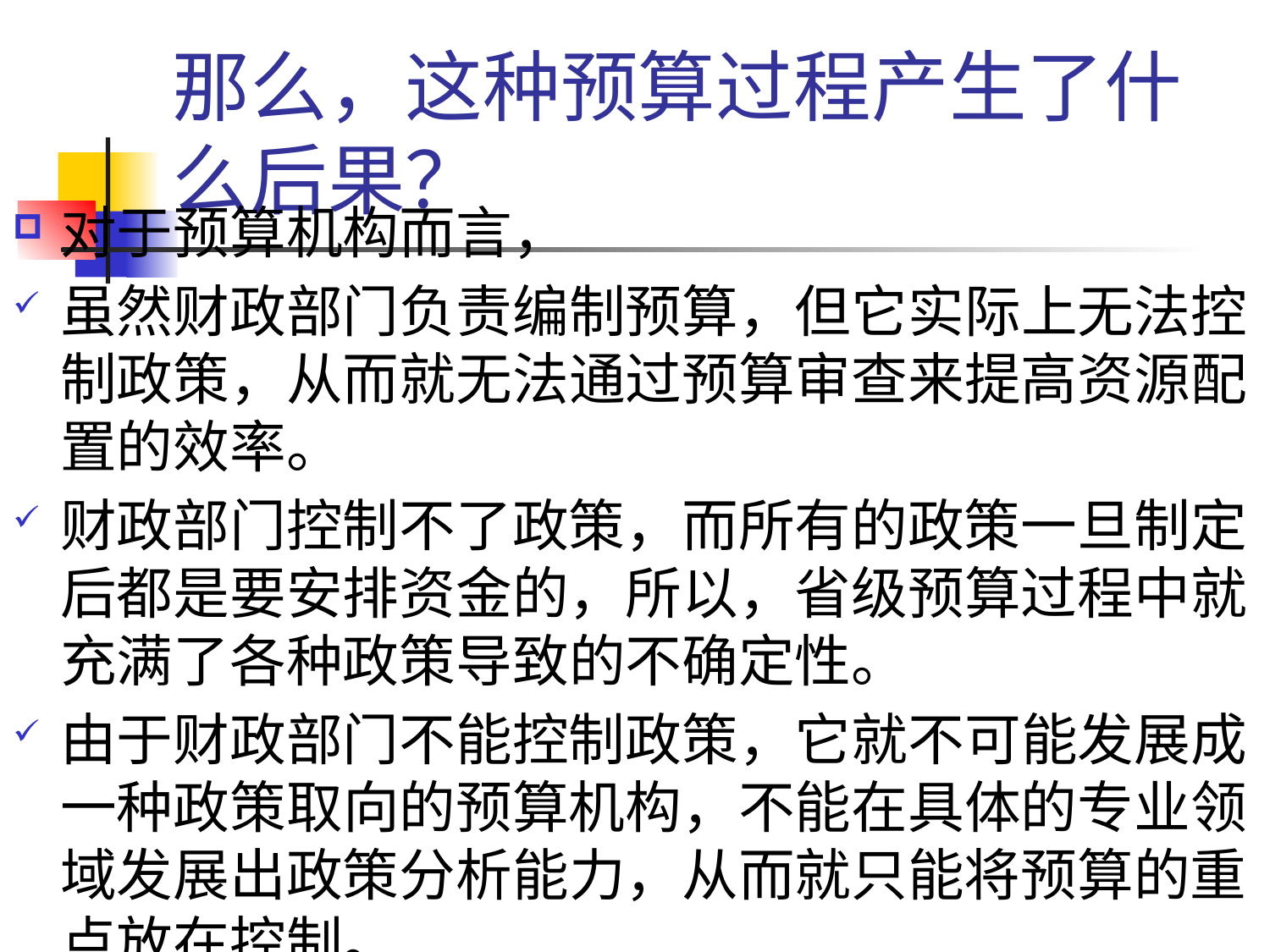

那么，这种预算过程产生了什么后果？
对于预算机构而言，
虽然财政部门负责编制预算，但它实际上无法控制政策，从而就无法通过预算审查来提高资源配置的效率。
财政部门控制不了政策，而所有的政策一旦制定后都是要安排资金的，所以，省级预算过程中就充满了各种政策导致的不确定性。
由于财政部门不能控制政策，它就不可能发展成一种政策取向的预算机构，不能在具体的专业领域发展出政策分析能力，从而就只能将预算的重点放在控制。